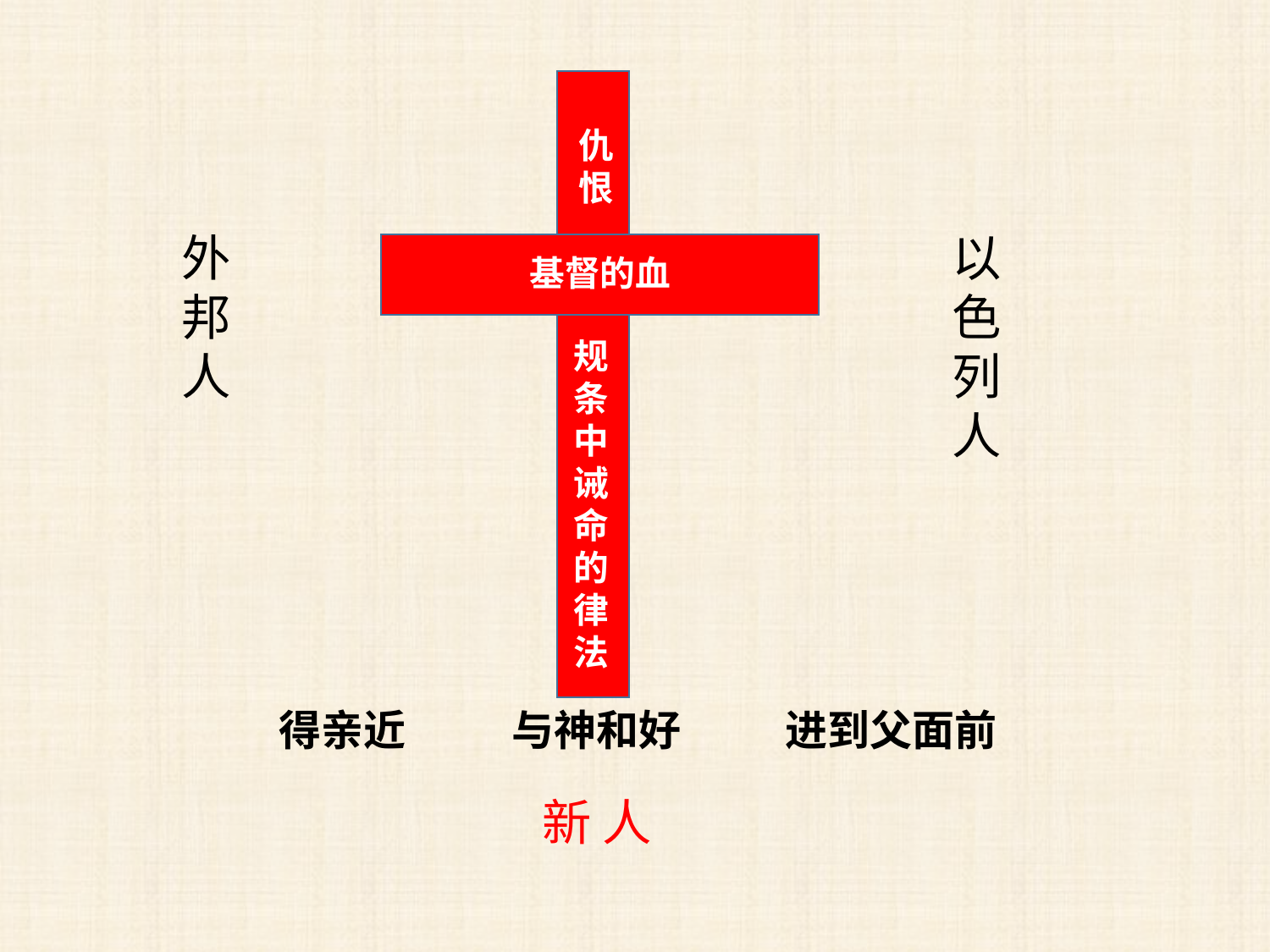

仇恨
外邦人
以色列人

基督的血
规条中诫命的律法
得亲近
与神和好
进到父面前
新 人